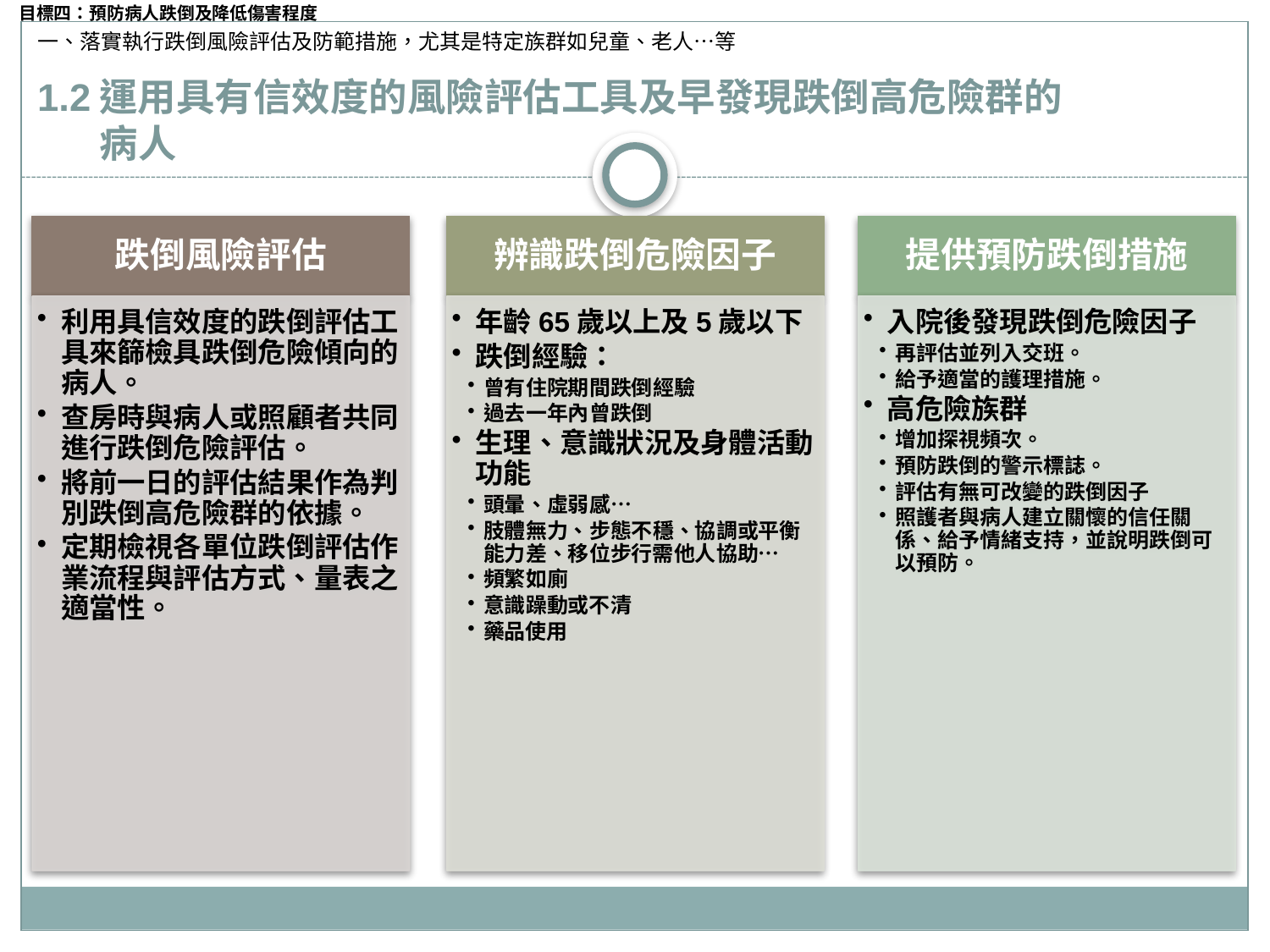

一、落實執行跌倒風險評估及防範措施，尤其是特定族群如兒童、老人…等
# 1.2運用具有信效度的風險評估工具及早發現跌倒高危險群的病人
跌倒風險評估
利用具信效度的跌倒評估工具來篩檢具跌倒危險傾向的病人。
查房時與病人或照顧者共同進行跌倒危險評估。
將前一日的評估結果作為判別跌倒高危險群的依據。
定期檢視各單位跌倒評估作業流程與評估方式、量表之適當性。
辨識跌倒危險因子
年齡65歲以上及5歲以下
跌倒經驗：
曾有住院期間跌倒經驗
過去一年內曾跌倒
生理、意識狀況及身體活動功能
頭暈、虛弱感…
肢體無力、步態不穩、協調或平衡能力差、移位步行需他人協助…
頻繁如廁
意識躁動或不清
藥品使用
提供預防跌倒措施
入院後發現跌倒危險因子
再評估並列入交班。
給予適當的護理措施。
高危險族群
增加探視頻次。
預防跌倒的警示標誌。
評估有無可改變的跌倒因子
照護者與病人建立關懷的信任關係、給予情緒支持，並說明跌倒可以預防。